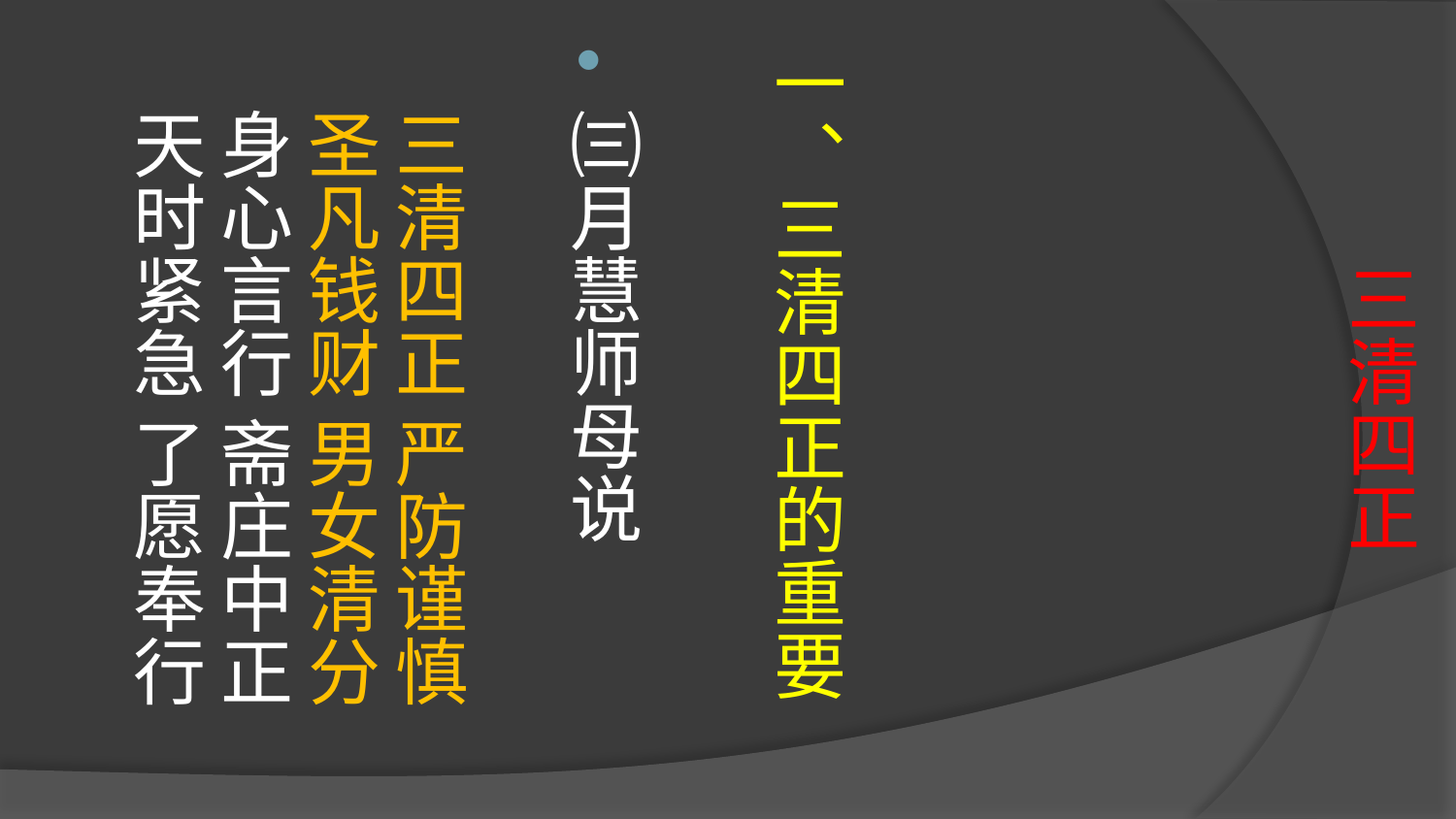

# 三清四正
一、三清四正的重要

㈢月慧师母说
三清四正 严防谨慎
圣凡钱财 男女清分
身心言行 斋庄中正
天时紧急 了愿奉行